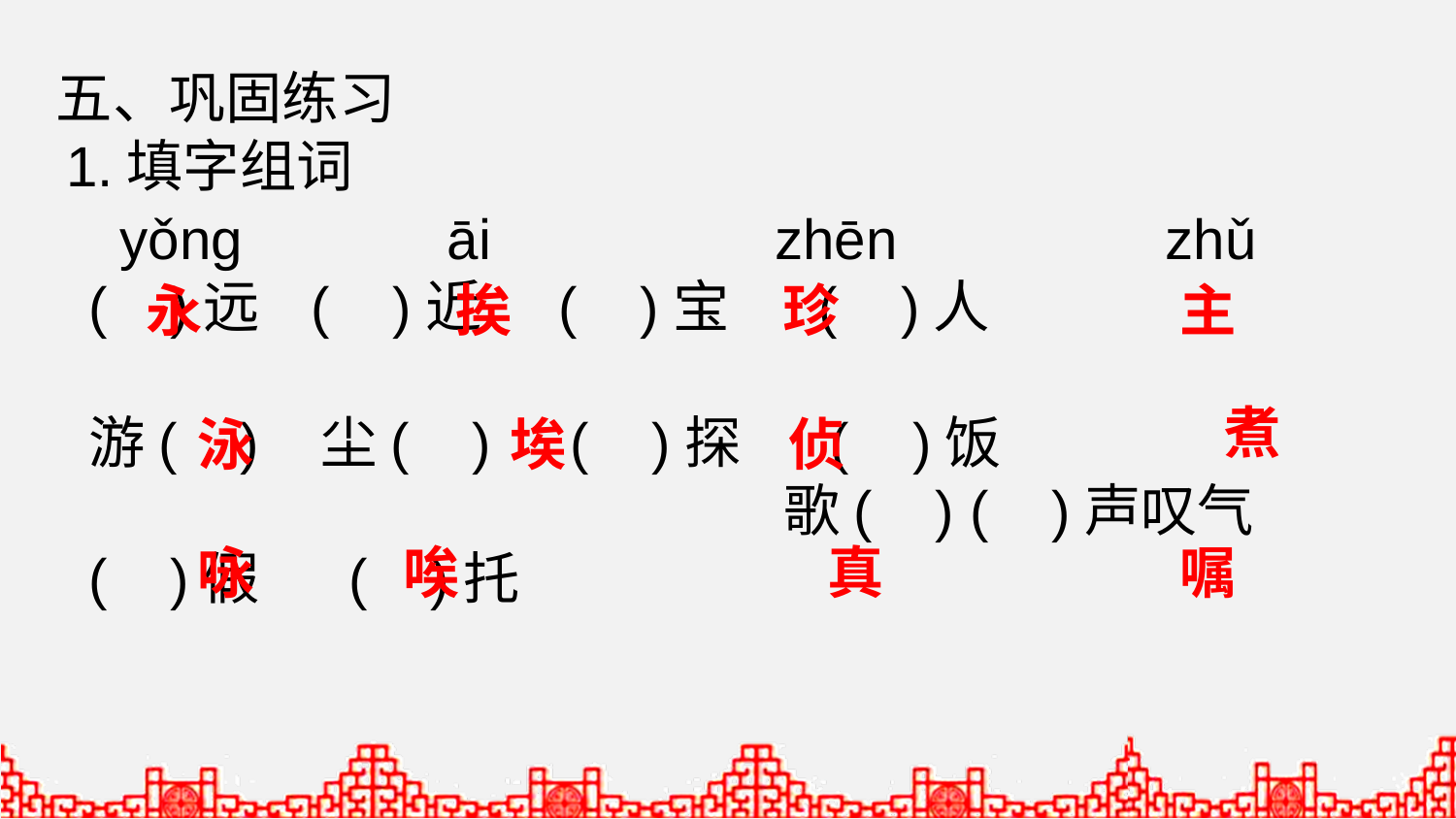

五、巩固练习
1.填字组词
  yǒng             āi                  zhēn                 zhǔ
(    )远   (    )近     (    )宝      (    )人

游(    )   尘(    )     (    )探      (    )饭
                                                      歌(    ) (    )声叹气   (    )假      (    )托

永
挨
珍
主
煮
泳
埃
侦
咏
唉
真
嘱